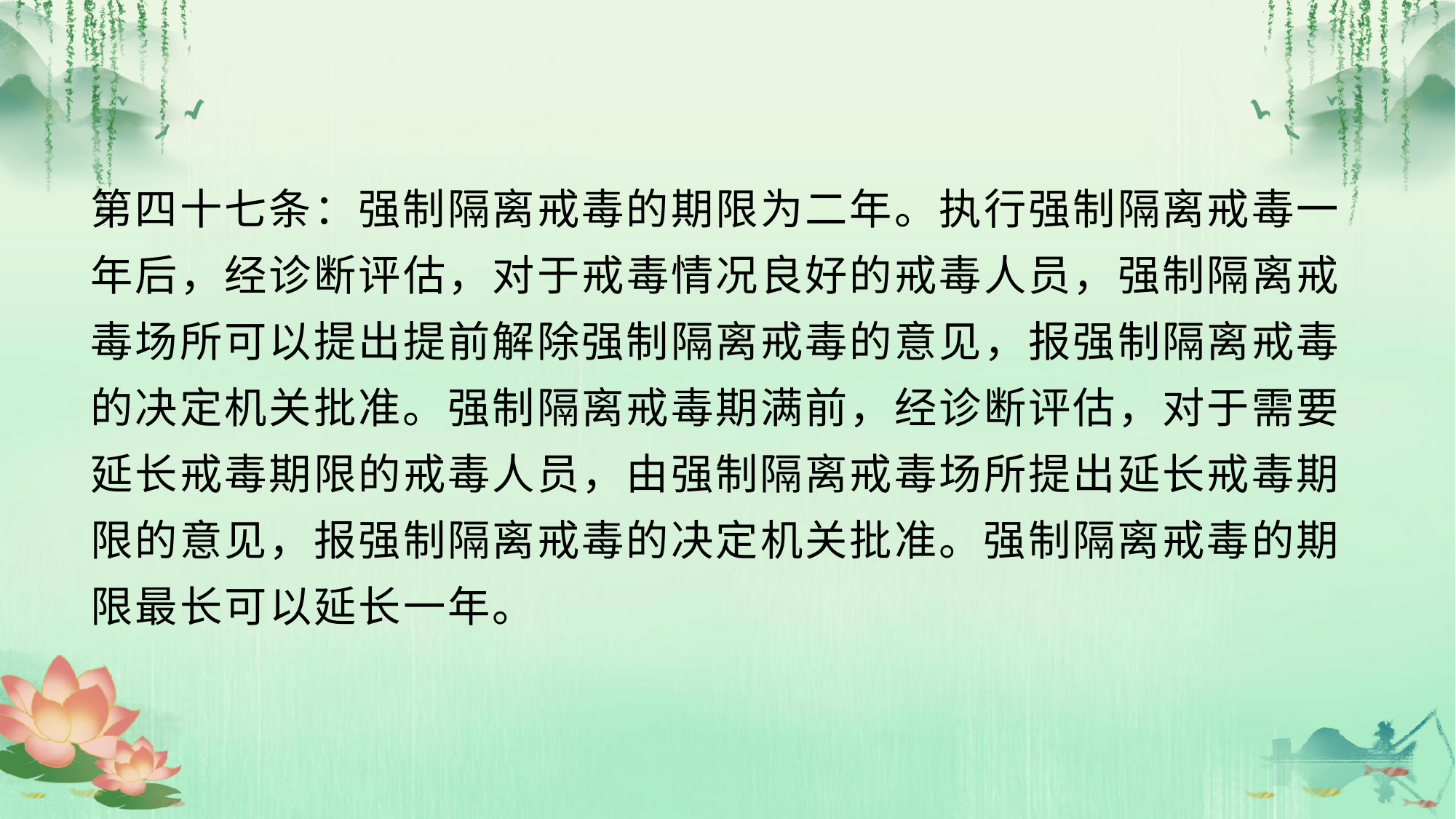

#
第四十七条：强制隔离戒毒的期限为二年。执行强制隔离戒毒一年后，经诊断评估，对于戒毒情况良好的戒毒人员，强制隔离戒毒场所可以提出提前解除强制隔离戒毒的意见，报强制隔离戒毒的决定机关批准。强制隔离戒毒期满前，经诊断评估，对于需要延长戒毒期限的戒毒人员，由强制隔离戒毒场所提出延长戒毒期限的意见，报强制隔离戒毒的决定机关批准。强制隔离戒毒的期限最长可以延长一年。